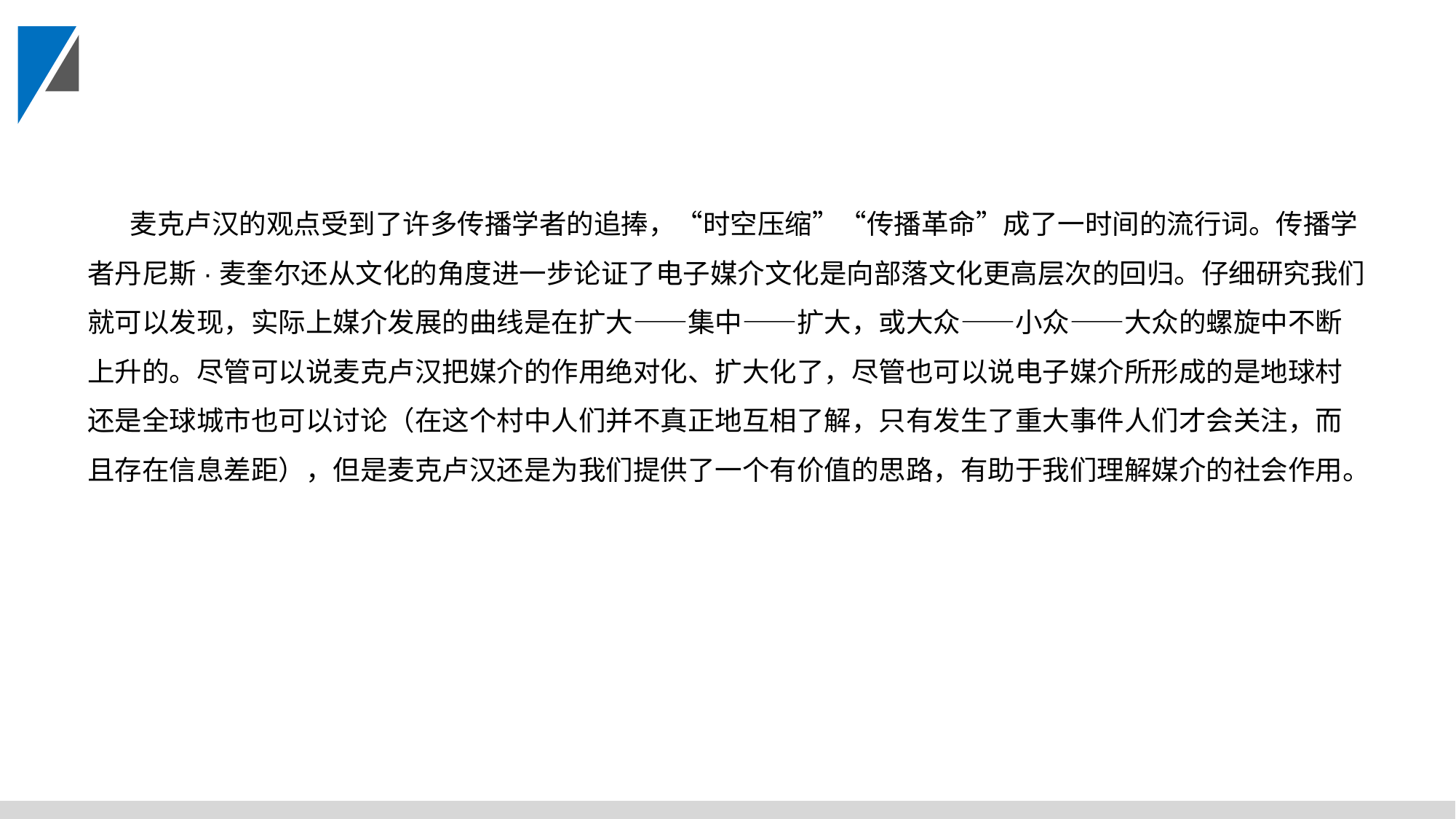

麦克卢汉的观点受到了许多传播学者的追捧，“时空压缩”“传播革命”成了一时间的流行词。传播学者丹尼斯·麦奎尔还从文化的角度进一步论证了电子媒介文化是向部落文化更高层次的回归。仔细研究我们就可以发现，实际上媒介发展的曲线是在扩大——集中——扩大，或大众——小众——大众的螺旋中不断上升的。尽管可以说麦克卢汉把媒介的作用绝对化、扩大化了，尽管也可以说电子媒介所形成的是地球村还是全球城市也可以讨论（在这个村中人们并不真正地互相了解，只有发生了重大事件人们才会关注，而且存在信息差距），但是麦克卢汉还是为我们提供了一个有价值的思路，有助于我们理解媒介的社会作用。